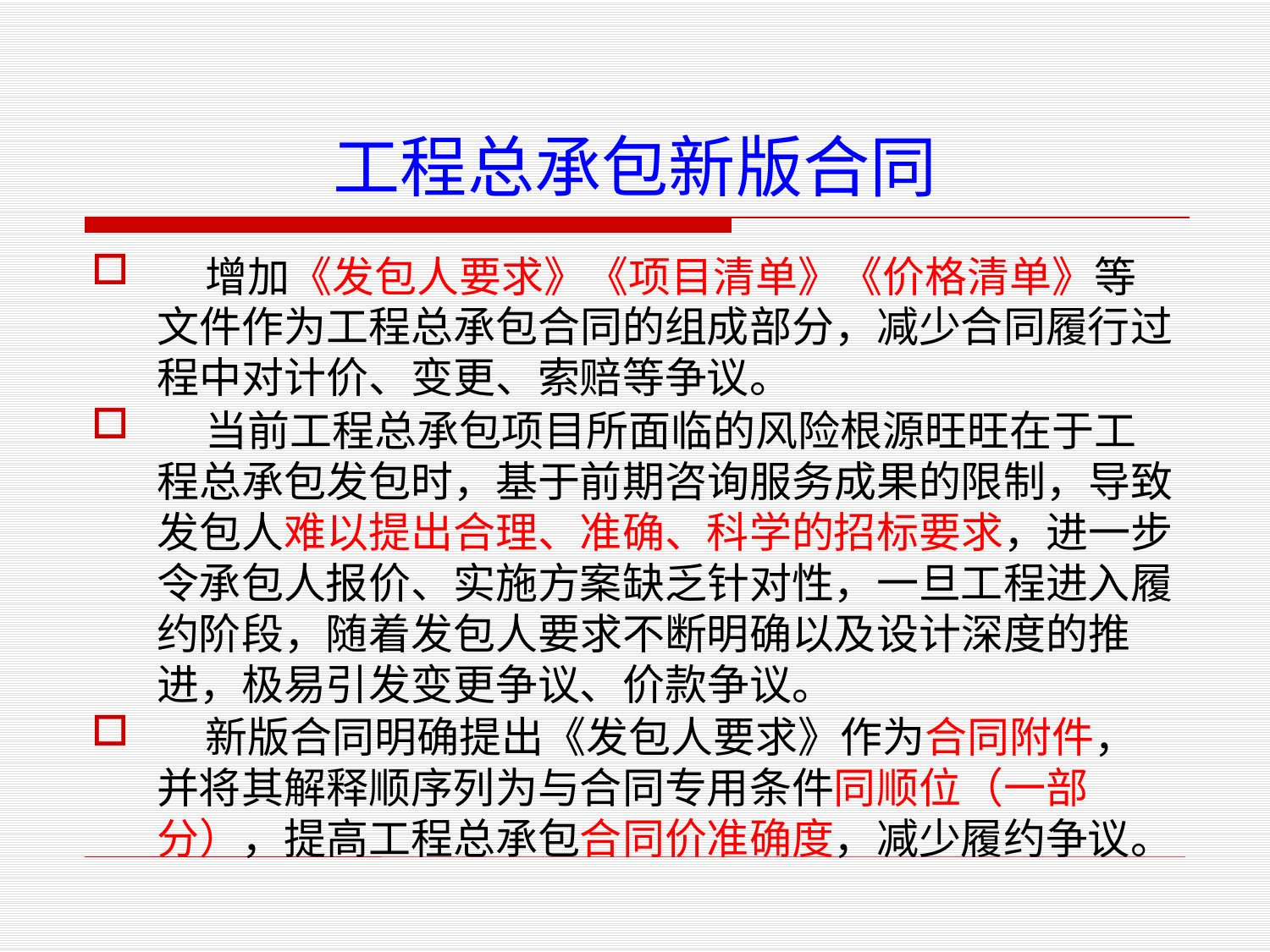

# 工程总承包新版合同
    增加《发包人要求》《项目清单》《价格清单》等文件作为工程总承包合同的组成部分，减少合同履行过程中对计价、变更、索赔等争议。
    当前工程总承包项目所面临的风险根源旺旺在于工程总承包发包时，基于前期咨询服务成果的限制，导致发包人难以提出合理、准确、科学的招标要求，进一步令承包人报价、实施方案缺乏针对性，一旦工程进入履约阶段，随着发包人要求不断明确以及设计深度的推进，极易引发变更争议、价款争议。
    新版合同明确提出《发包人要求》作为合同附件，并将其解释顺序列为与合同专用条件同顺位（一部分），提高工程总承包合同价准确度，减少履约争议。